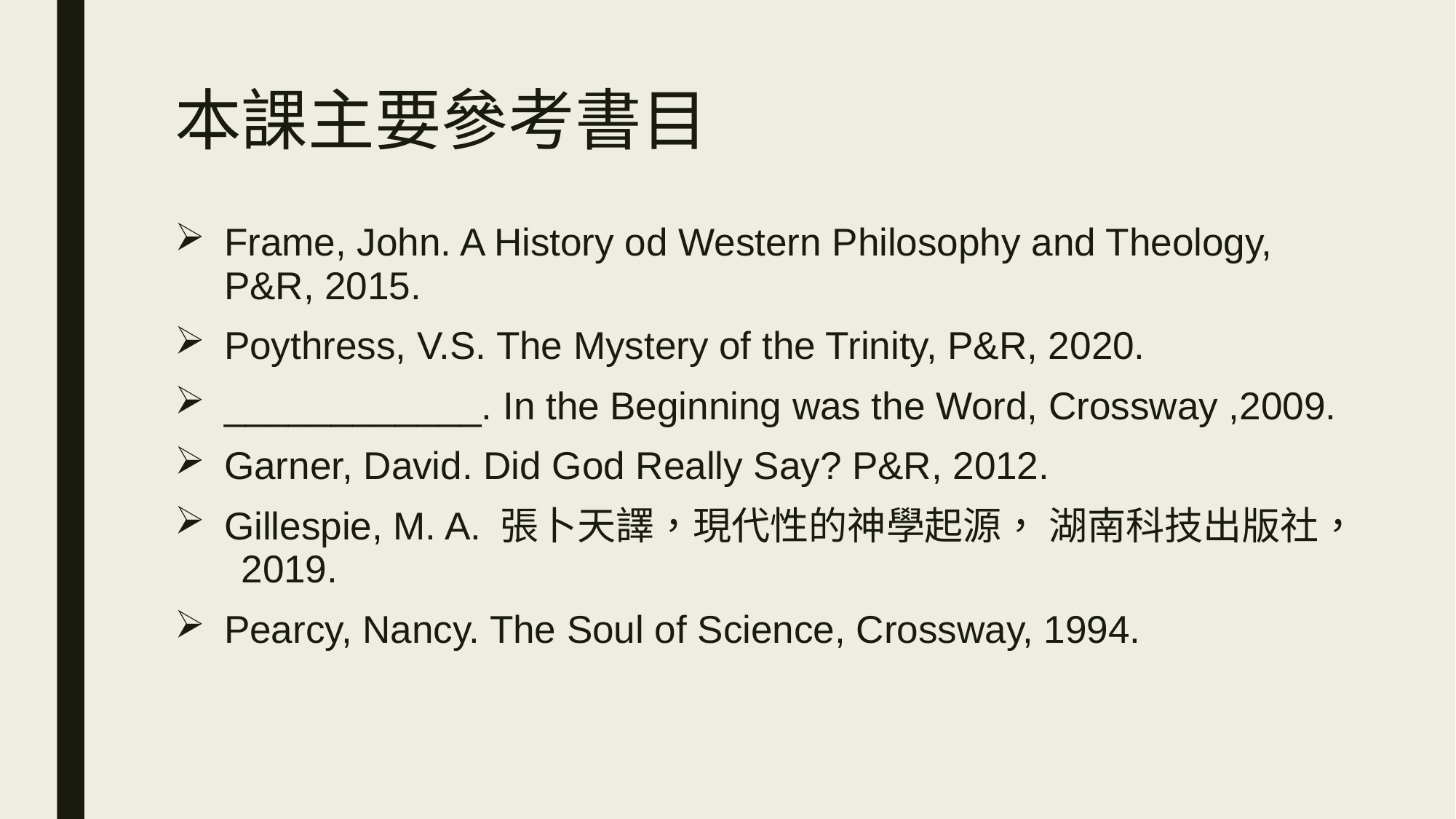

# 本課主要參考書目

Frame, John. A History od Western Philosophy and Theology, P&R, 2015.
Poythress, V.S. The Mystery of the Trinity, P&R, 2020.
____________. In the Beginning was the Word, Crossway ,2009.
Garner, David. Did God Really Say? P&R, 2012.
Gillespie, M. A. 張卜天譯，現代性的神學起源， 湖南科技出版社， 2019.
Pearcy, Nancy. The Soul of Science, Crossway, 1994.